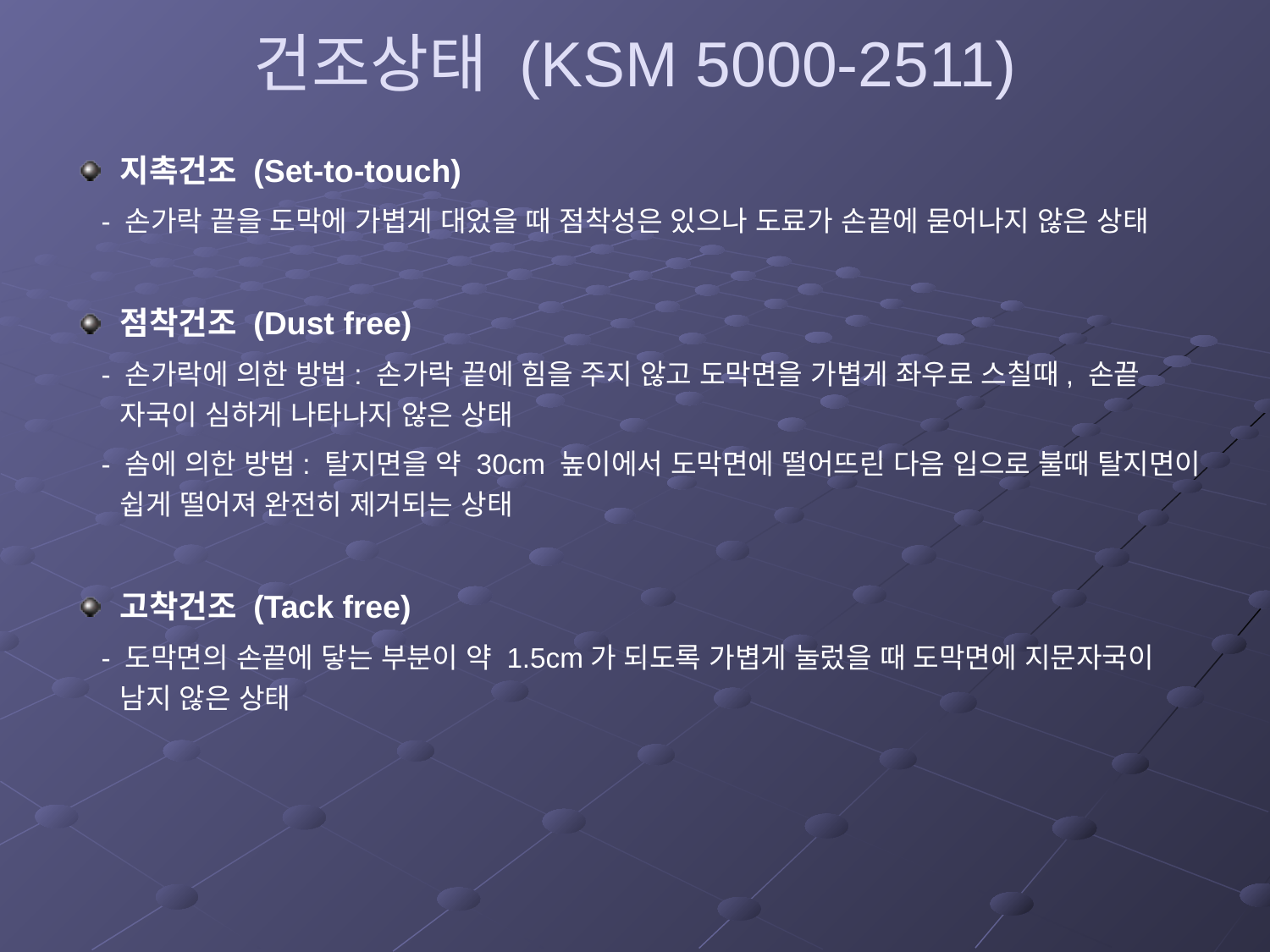

# 건조상태 (KSM 5000-2511)
지촉건조 (Set-to-touch)
   - 손가락 끝을 도막에 가볍게 대었을 때 점착성은 있으나 도료가 손끝에 묻어나지 않은 상태

점착건조 (Dust free)
   - 손가락에 의한 방법: 손가락 끝에 힘을 주지 않고 도막면을 가볍게 좌우로 스칠때, 손끝 자국이 심하게 나타나지 않은 상태
   - 솜에 의한 방법: 탈지면을 약 30cm 높이에서 도막면에 떨어뜨린 다음 입으로 불때 탈지면이 쉽게 떨어져 완전히 제거되는 상태

고착건조 (Tack free)
   - 도막면의 손끝에 닿는 부분이 약 1.5cm가 되도록 가볍게 눌렀을 때 도막면에 지문자국이 남지 않은 상태